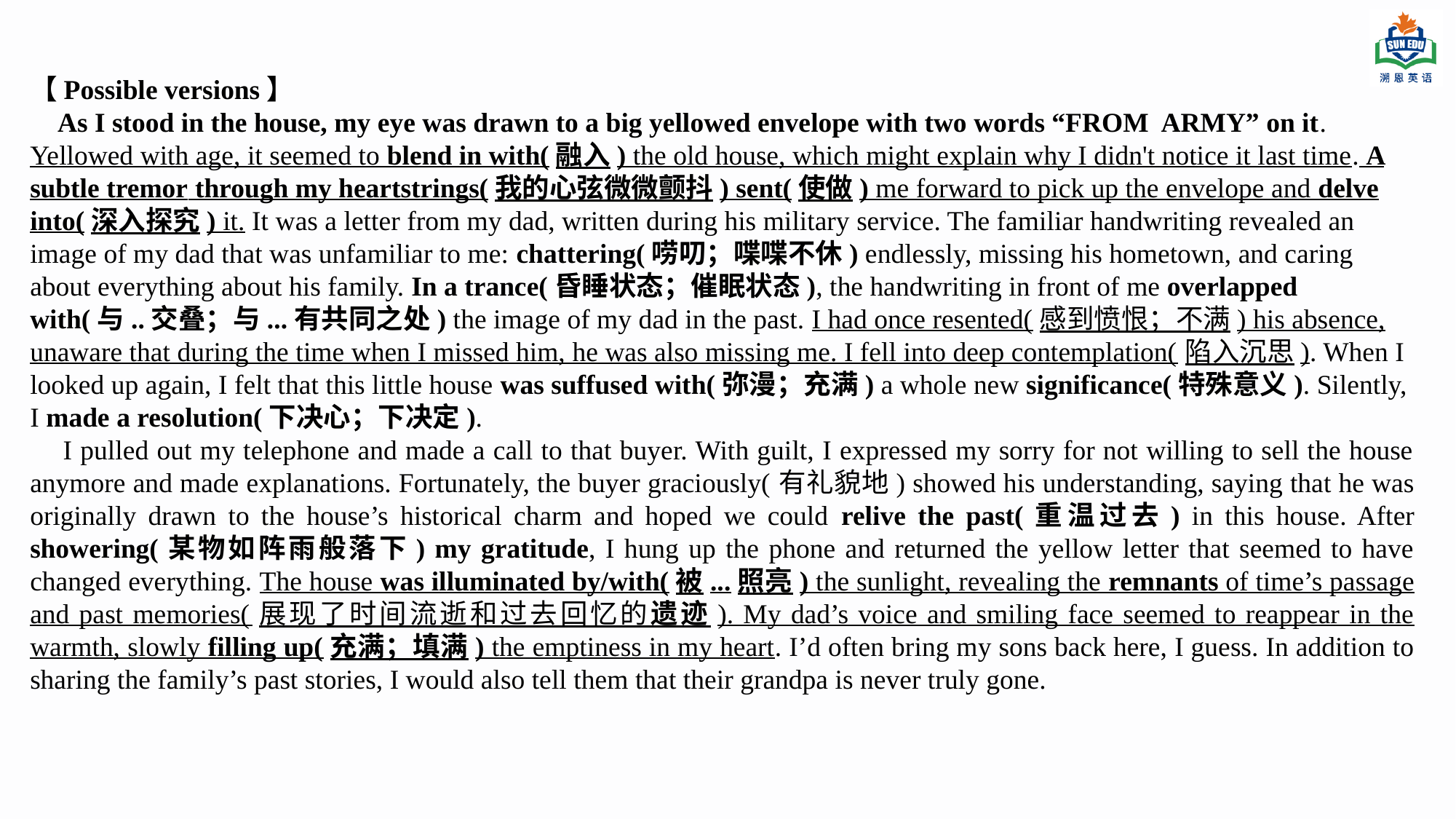

【Possible versions】    As I stood in the house, my eye was drawn to a big yellowed envelope with two words “FROM  ARMY” on it. Yellowed with age, it seemed to blend in with(融入) the old house, which might explain why I didn't notice it last time. A subtle tremor through my heartstrings(我的心弦微微颤抖) sent(使做) me forward to pick up the envelope and delve into(深入探究) it. It was a letter from my dad, written during his military service. The familiar handwriting revealed an image of my dad that was unfamiliar to me: chattering(唠叨；喋喋不休) endlessly, missing his hometown, and caring about everything about his family. In a trance(昏睡状态；催眠状态), the handwriting in front of me overlapped with(与..交叠；与...有共同之处) the image of my dad in the past. I had once resented(感到愤恨；不满) his absence, unaware that during the time when I missed him, he was also missing me. I fell into deep contemplation(陷入沉思). When I looked up again, I felt that this little house was suffused with(弥漫；充满) a whole new significance(特殊意义). Silently, I made a resolution(下决心；下决定).    I pulled out my telephone and made a call to that buyer. With guilt, I expressed my sorry for not willing to sell the house anymore and made explanations. Fortunately, the buyer graciously(有礼貌地) showed his understanding, saying that he was originally drawn to the house’s historical charm and hoped we could relive the past(重温过去) in this house. After showering(某物如阵雨般落下) my gratitude, I hung up the phone and returned the yellow letter that seemed to have changed everything. The house was illuminated by/with(被...照亮) the sunlight, revealing the remnants of time’s passage and past memories(展现了时间流逝和过去回忆的遗迹). My dad’s voice and smiling face seemed to reappear in the warmth, slowly filling up(充满；填满) the emptiness in my heart. I’d often bring my sons back here, I guess. In addition to sharing the family’s past stories, I would also tell them that their grandpa is never truly gone.